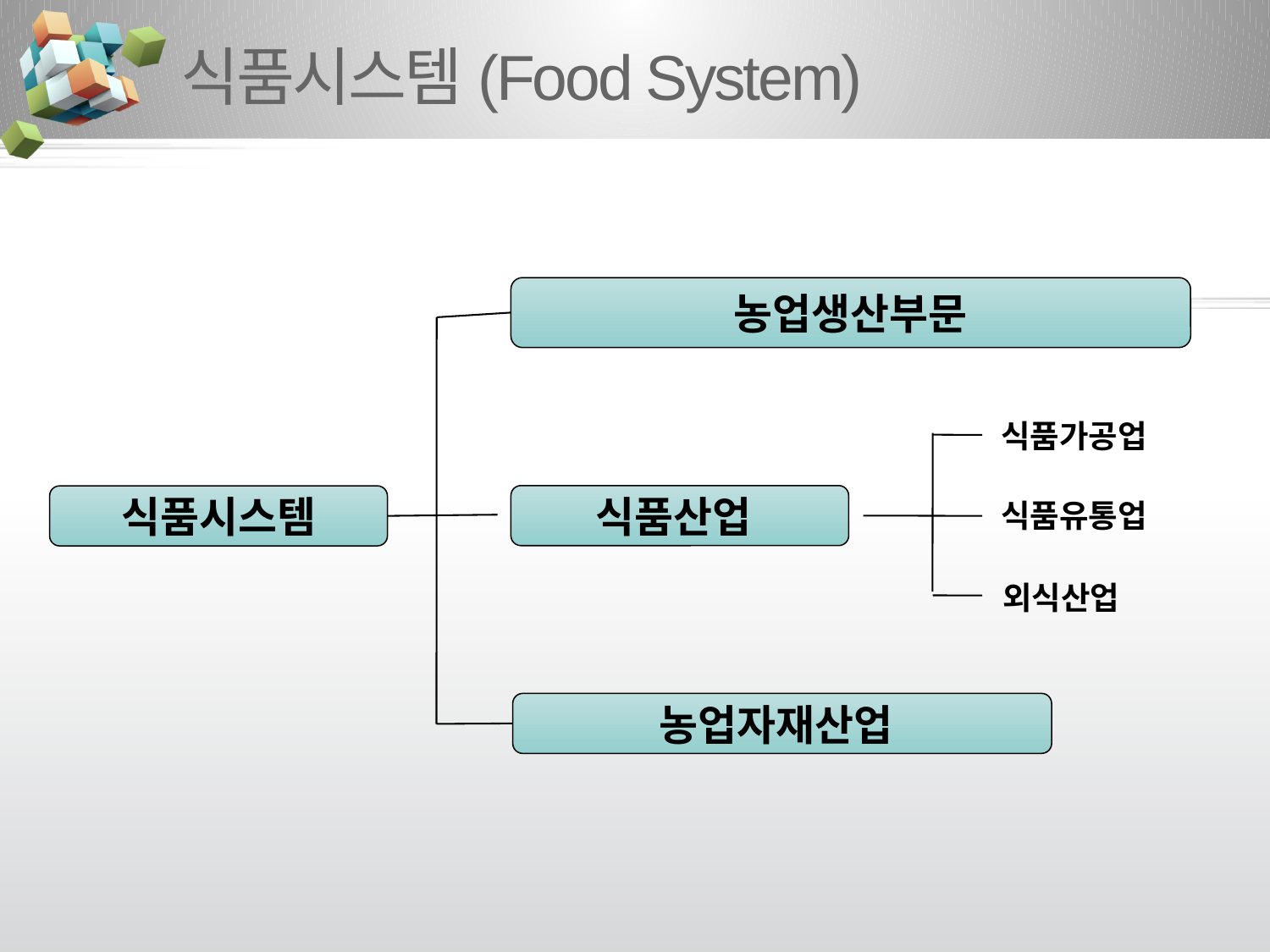

# 식품시스템(Food System)

농업생산부문
식품가공업
식품산업
식품시스템
식품유통업
외식산업
농업자재산업